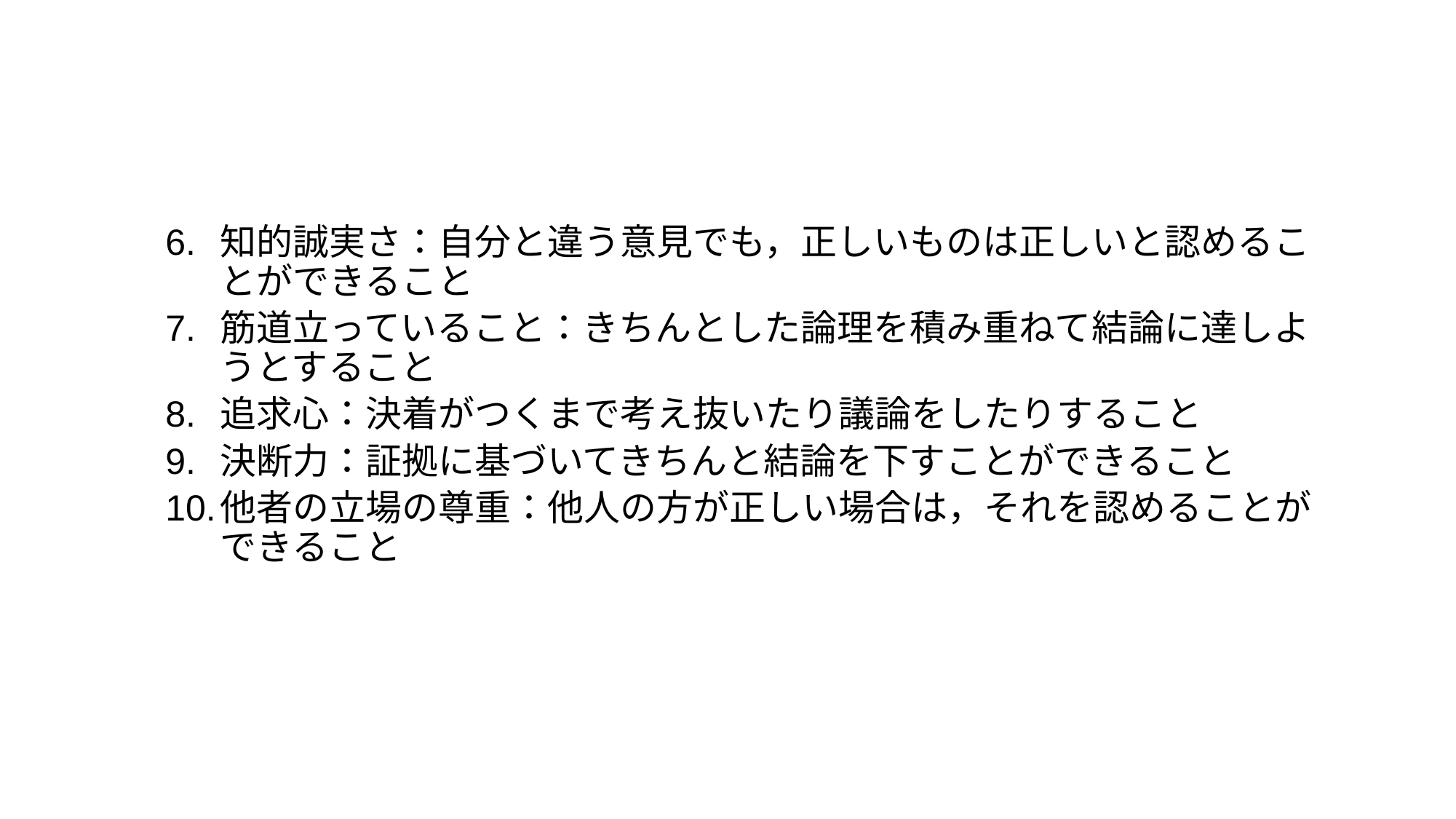

#
知的誠実さ：自分と違う意見でも，正しいものは正しいと認めることができること
筋道立っていること：きちんとした論理を積み重ねて結論に達しようとすること
追求心：決着がつくまで考え抜いたり議論をしたりすること
決断力：証拠に基づいてきちんと結論を下すことができること
他者の立場の尊重：他人の方が正しい場合は，それを認めることができること